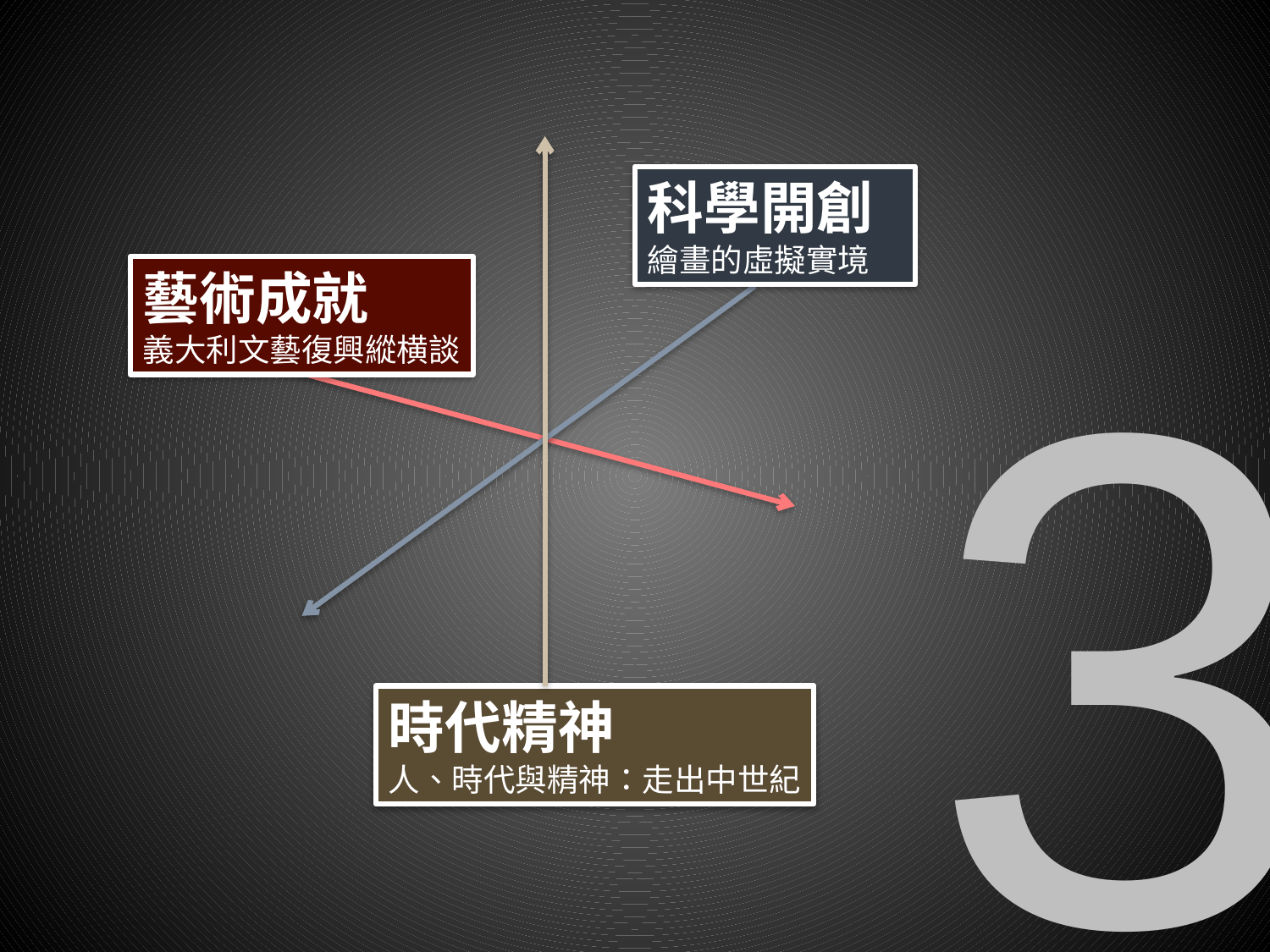

科學開創
繪畫的虛擬實境
3
藝術成就
義大利文藝復興縱横談
時代精神
人、時代與精神：走出中世紀